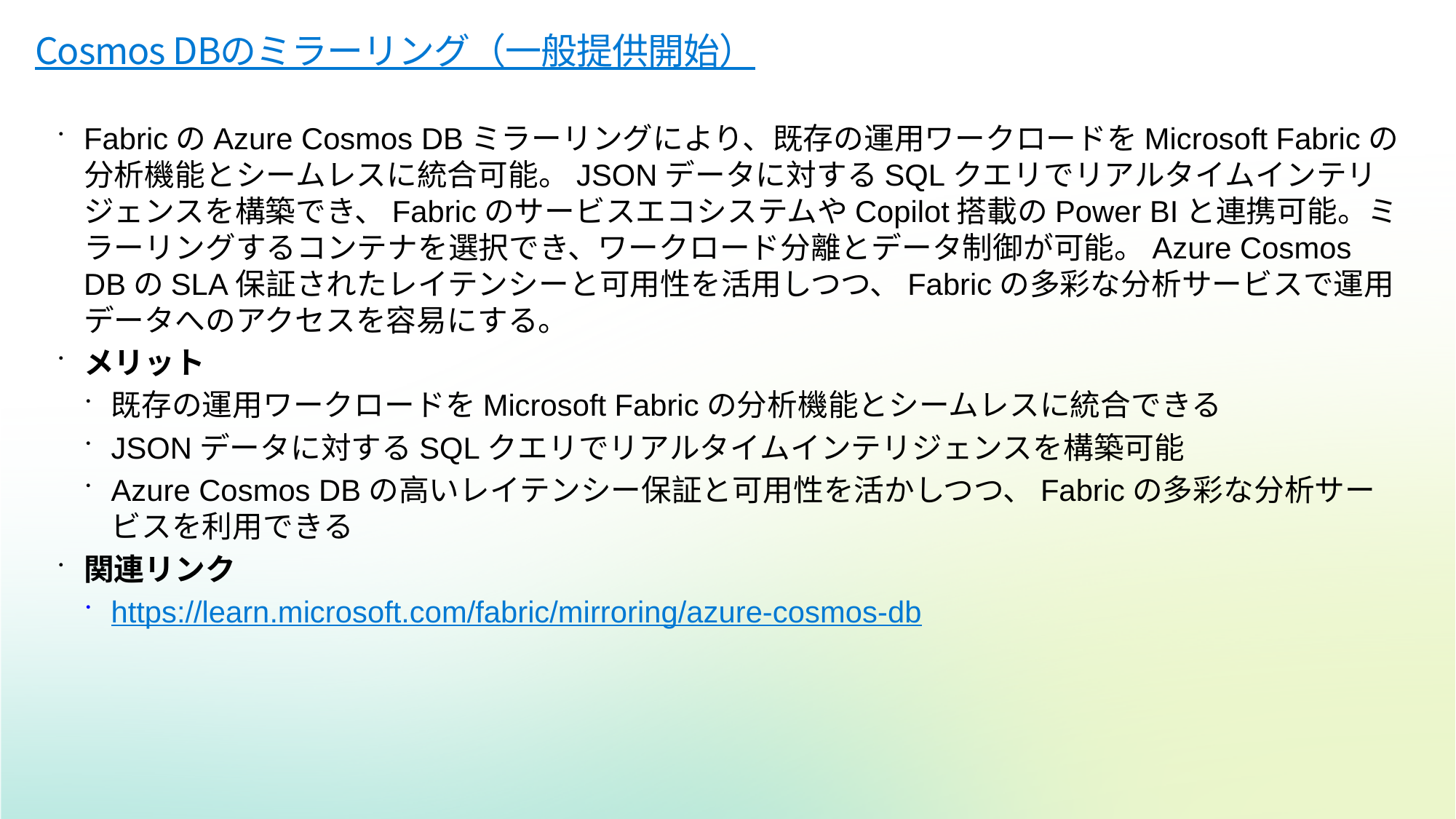

# Cosmos DBのミラーリング（一般提供開始）
FabricのAzure Cosmos DBミラーリングにより、既存の運用ワークロードをMicrosoft Fabricの分析機能とシームレスに統合可能。JSONデータに対するSQLクエリでリアルタイムインテリジェンスを構築でき、FabricのサービスエコシステムやCopilot搭載のPower BIと連携可能。ミラーリングするコンテナを選択でき、ワークロード分離とデータ制御が可能。Azure Cosmos DBのSLA保証されたレイテンシーと可用性を活用しつつ、Fabricの多彩な分析サービスで運用データへのアクセスを容易にする。
メリット
既存の運用ワークロードをMicrosoft Fabricの分析機能とシームレスに統合できる
JSONデータに対するSQLクエリでリアルタイムインテリジェンスを構築可能
Azure Cosmos DBの高いレイテンシー保証と可用性を活かしつつ、Fabricの多彩な分析サービスを利用できる
関連リンク
https://learn.microsoft.com/fabric/mirroring/azure-cosmos-db